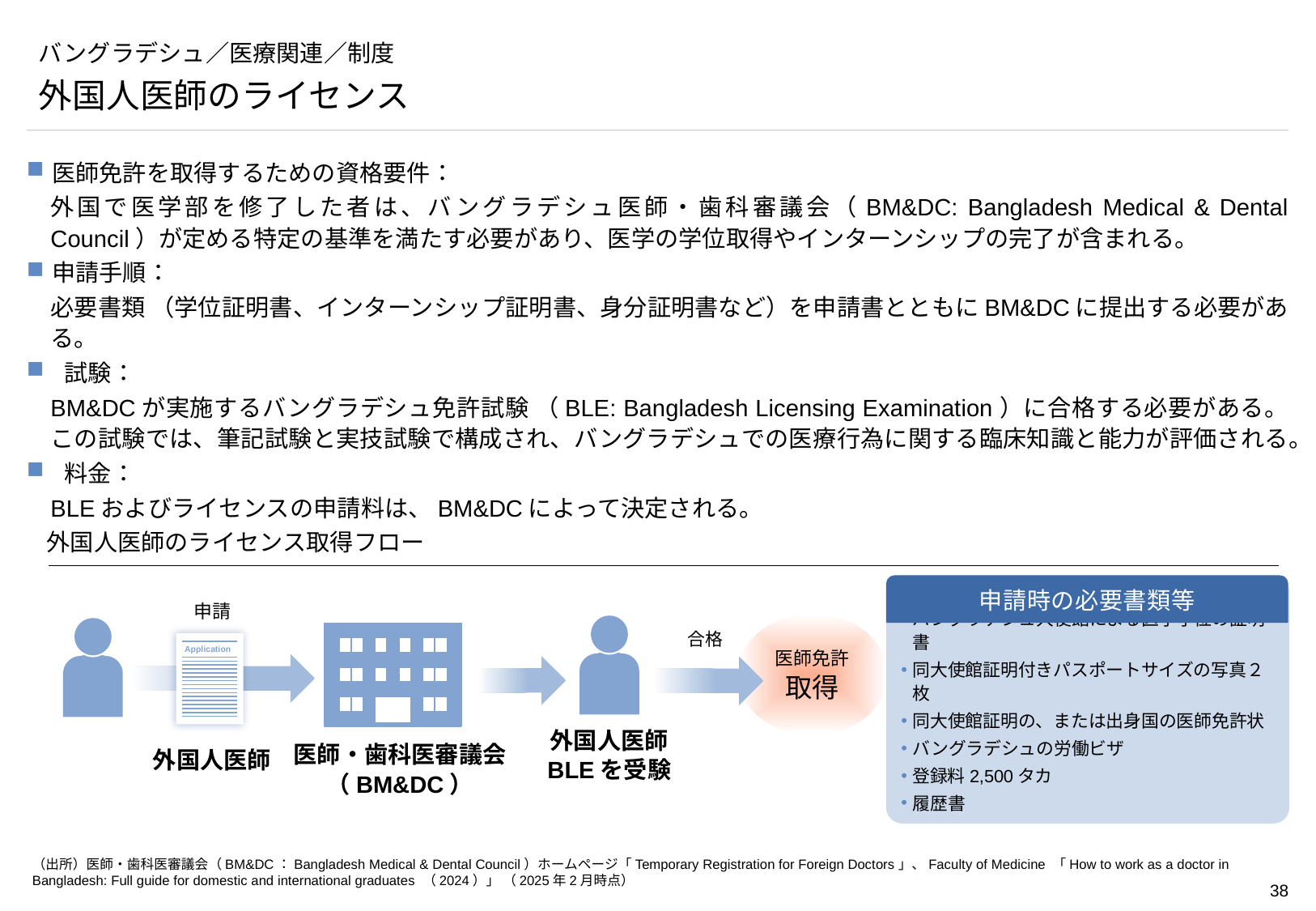

# バングラデシュ／医療関連／制度
外国人医師のライセンス
医師免許を取得するための資格要件：
外国で医学部を修了した者は、バングラデシュ医師・歯科審議会（BM&DC: Bangladesh Medical & Dental Council）が定める特定の基準を満たす必要があり、医学の学位取得やインターンシップの完了が含まれる。
申請手順：
必要書類 （学位証明書、インターンシップ証明書、身分証明書など）を申請書とともにBM&DCに提出する必要がある。
試験：
BM&DCが実施するバングラデシュ免許試験 （BLE: Bangladesh Licensing Examination）に合格する必要がある。この試験では、筆記試験と実技試験で構成され、バングラデシュでの医療行為に関する臨床知識と能力が評価される。
料金：
BLEおよびライセンスの申請料は、BM&DCによって決定される。
外国人医師のライセンス取得フロー
外国人用仮登録申請書（英語）
バングラデシュ大使館による医学学位の証明書
同大使館証明付きパスポートサイズの写真２枚
同大使館証明の、または出身国の医師免許状
バングラデシュの労働ビザ
登録料2,500タカ
履歴書
申請時の必要書類等
申請
医師免許
取得

合格

Application

外国人医師
BLEを受験
医師・歯科医審議会
（BM&DC）
外国人医師
（出所）医師・歯科医審議会（BM&DC：Bangladesh Medical & Dental Council）ホームページ「Temporary Registration for Foreign Doctors」、Faculty of Medicine 「How to work as a doctor in Bangladesh: Full guide for domestic and international graduates （2024）」 （2025年2月時点）